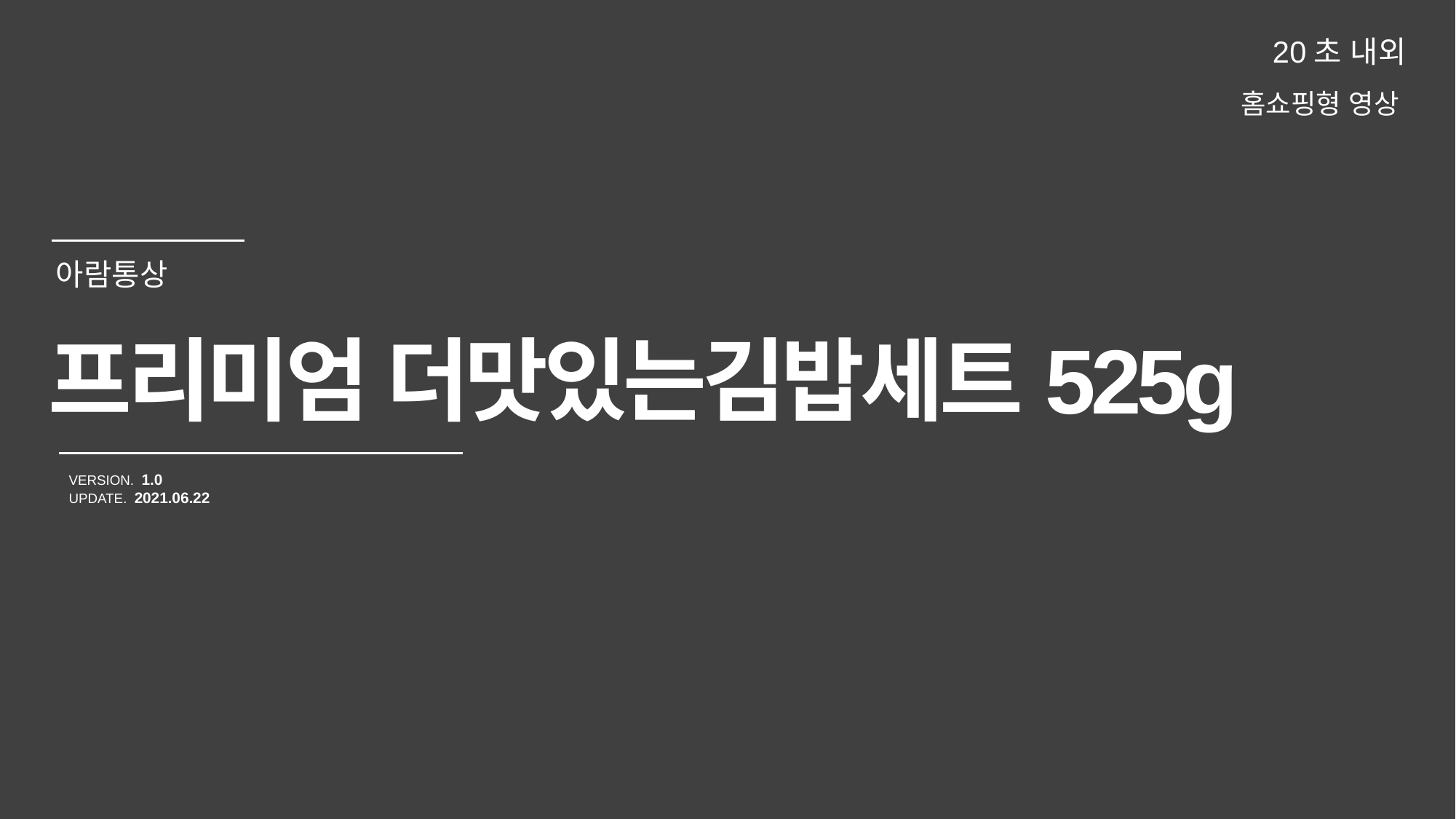

20초 내외
홈쇼핑형 영상
프리미엄 더맛있는김밥세트525g
VERSION.  1.0
UPDATE.  2021.06.22

아람통상